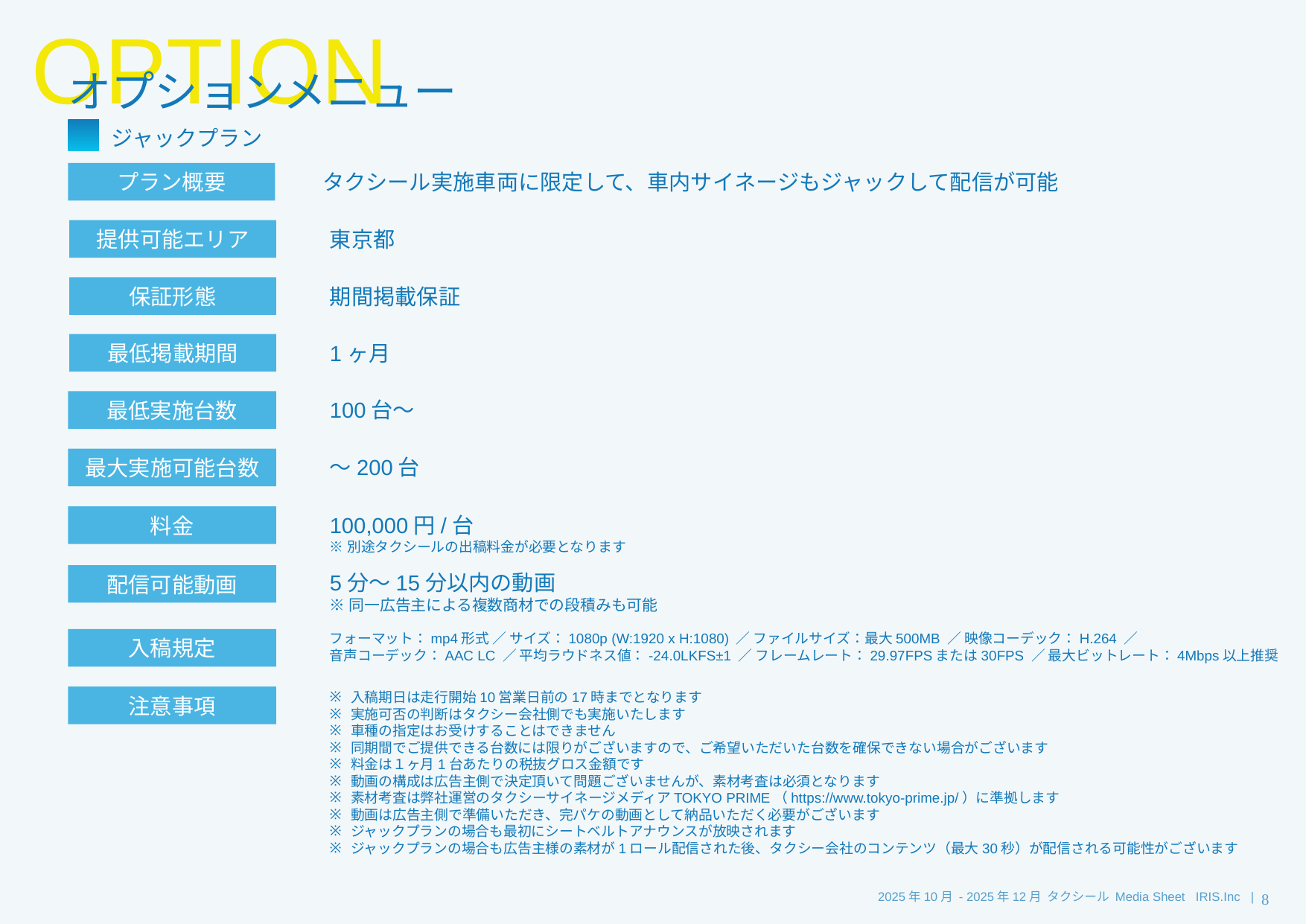

# OPTION
オプションメニュー

ジャックプラン
プラン概要
タクシール実施車両に限定して、車内サイネージもジャックして配信が可能
東京都
提供可能エリア
保証形態
期間掲載保証
1ヶ月
最低掲載期間
100台〜
最低実施台数
〜200台
最大実施可能台数
100,000円/台
※別途タクシールの出稿料金が必要となります
料金
5分〜15分以内の動画
※同一広告主による複数商材での段積みも可能
配信可能動画
フォーマット：mp4形式 ／ サイズ：1080p (W:1920 x H:1080) ／ ファイルサイズ：最大500MB ／ 映像コーデック：H.264 ／
音声コーデック：AAC LC ／ 平均ラウドネス値：-24.0LKFS±1 ／ フレームレート：29.97FPSまたは30FPS ／ 最大ビットレート：4Mbps以上推奨
入稿規定
入稿期日は走行開始10営業日前の17時までとなります
実施可否の判断はタクシー会社側でも実施いたします
車種の指定はお受けすることはできません
同期間でご提供できる台数には限りがございますので、ご希望いただいた台数を確保できない場合がございます
料金は１ヶ月1台あたりの税抜グロス金額です
動画の構成は広告主側で決定頂いて問題ございませんが、素材考査は必須となります
素材考査は弊社運営のタクシーサイネージメディアTOKYO PRIME（https://www.tokyo-prime.jp/）に準拠します
動画は広告主側で準備いただき、完パケの動画として納品いただく必要がございます
ジャックプランの場合も最初にシートベルトアナウンスが放映されます
ジャックプランの場合も広告主様の素材が1ロール配信された後、タクシー会社のコンテンツ（最大30秒）が配信される可能性がございます

注意事項
8